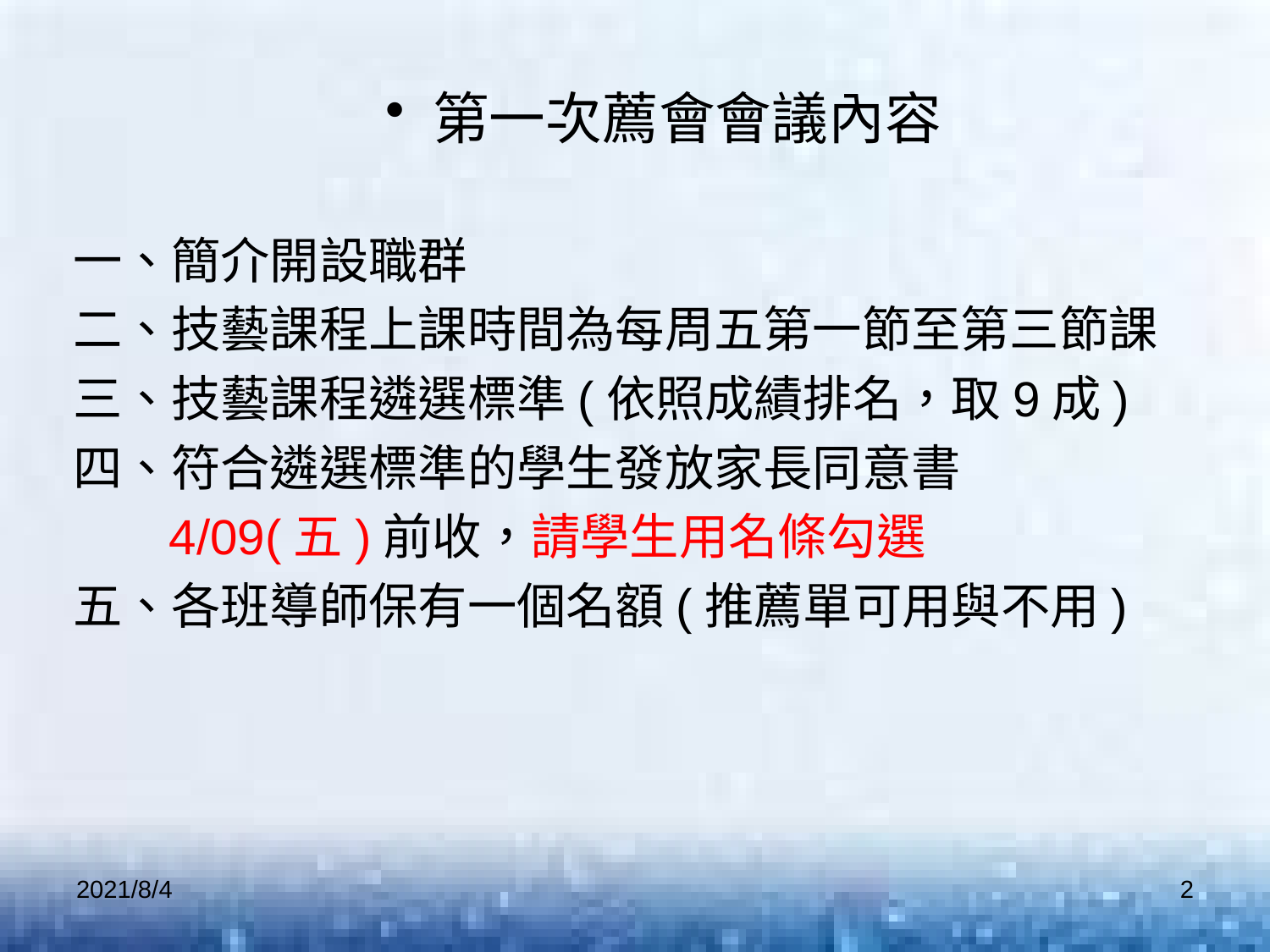

# 第一次薦會會議內容

一、簡介開設職群
二、技藝課程上課時間為每周五第一節至第三節課
三、技藝課程遴選標準(依照成績排名，取9成)
四、符合遴選標準的學生發放家長同意書
       4/09(五)前收，請學生用名條勾選
五、各班導師保有一個名額(推薦單可用與不用)
2021/8/4
2